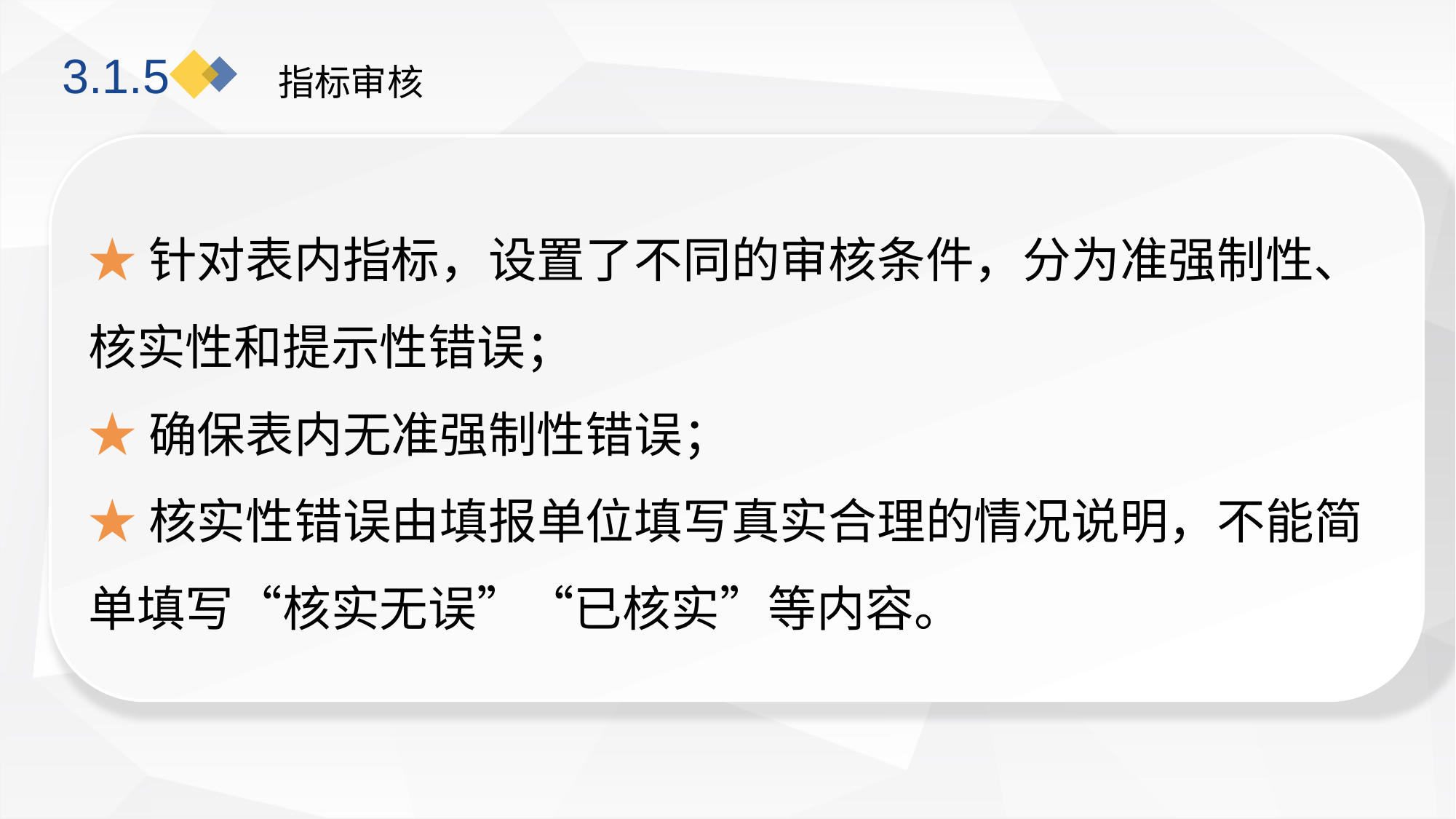

指标审核
3.1.5

★针对表内指标，设置了不同的审核条件，分为准强制性、核实性和提示性错误；
★确保表内无准强制性错误；
★核实性错误由填报单位填写真实合理的情况说明，不能简单填写“核实无误”“已核实”等内容。